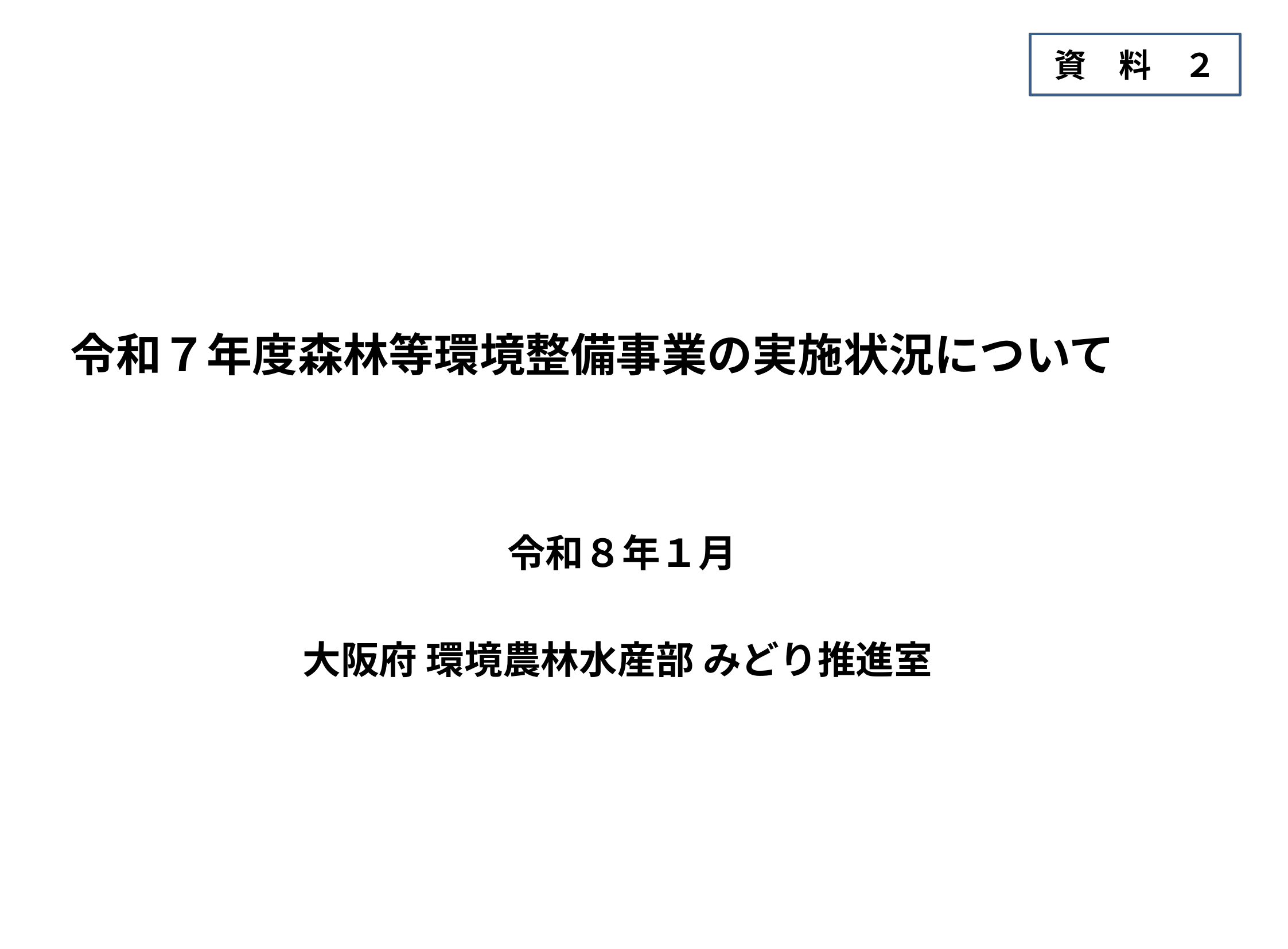

資　料　２
   　令和７年度森林等環境整備事業の実施状況について

令和８年１月

大阪府 環境農林水産部 みどり推進室